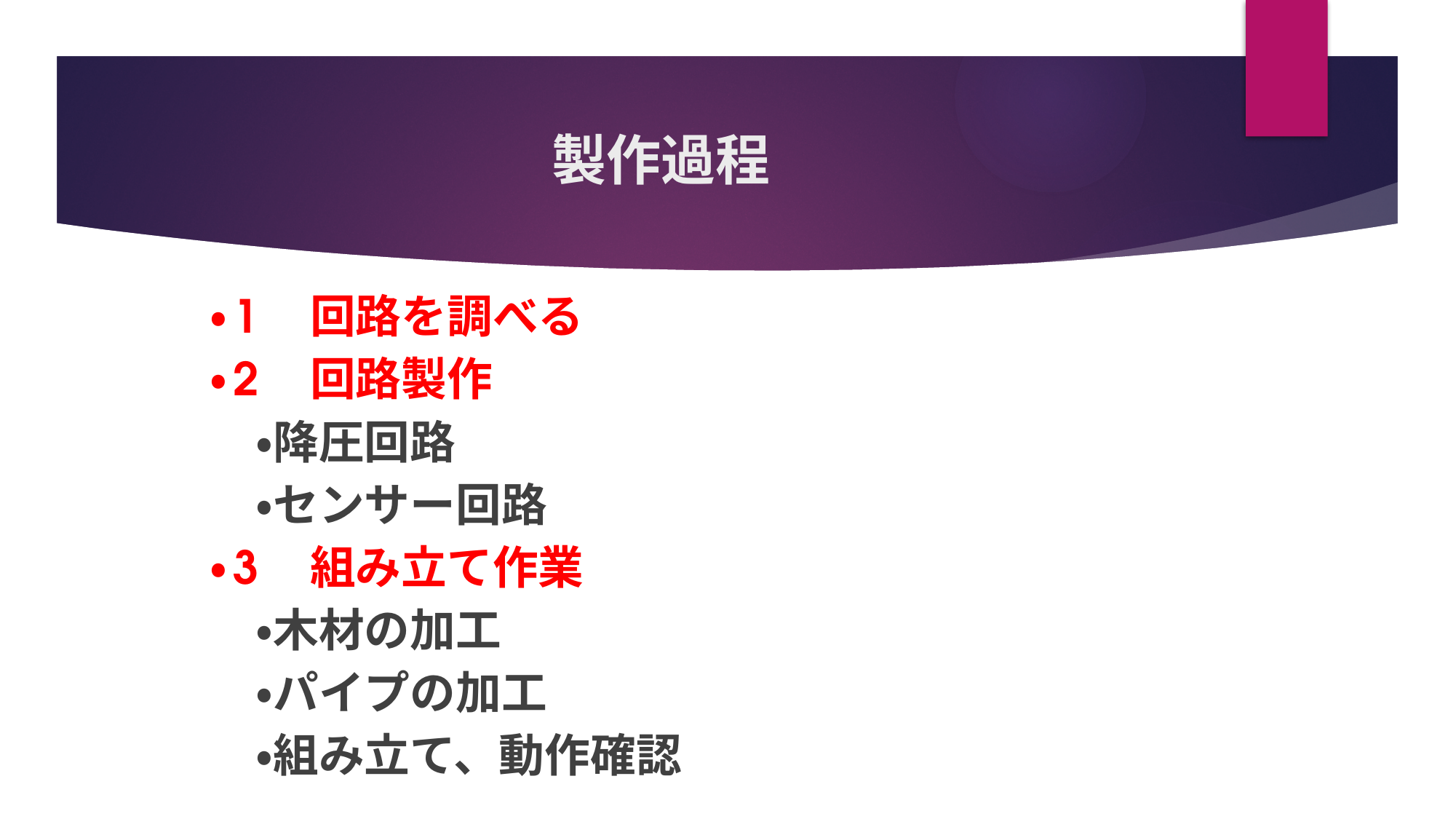

# 製作過程
・1　回路を調べる
・2　回路製作
　・降圧回路
　・センサー回路
・3　組み立て作業
　・木材の加工
　・パイプの加工
　・組み立て、動作確認